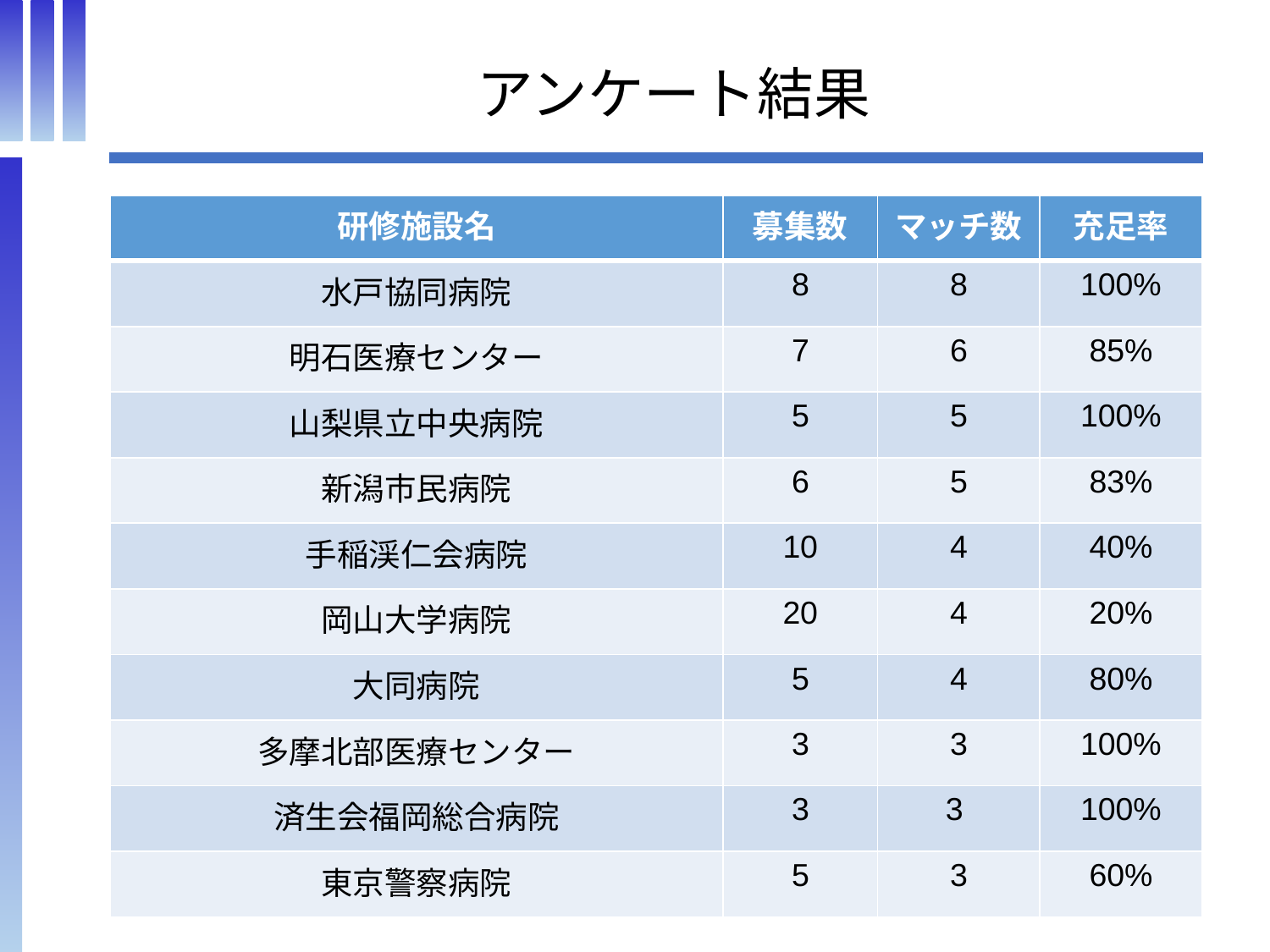

アンケート結果
| 研修施設名 | 募集数 | マッチ数 | 充足率 |
| --- | --- | --- | --- |
| 水戸協同病院 | 8 | 8 | 100% |
| 明石医療センター | 7 | 6 | 85% |
| 山梨県立中央病院 | 5 | 5 | 100% |
| 新潟市民病院 | 6 | 5 | 83% |
| 手稲渓仁会病院 | 10 | 4 | 40% |
| 岡山大学病院 | 20 | 4 | 20% |
| 大同病院 | 5 | 4 | 80% |
| 多摩北部医療センター | 3 | 3 | 100% |
| 済生会福岡総合病院 | 3 | 3 | 100% |
| 東京警察病院 | 5 | 3 | 60% |